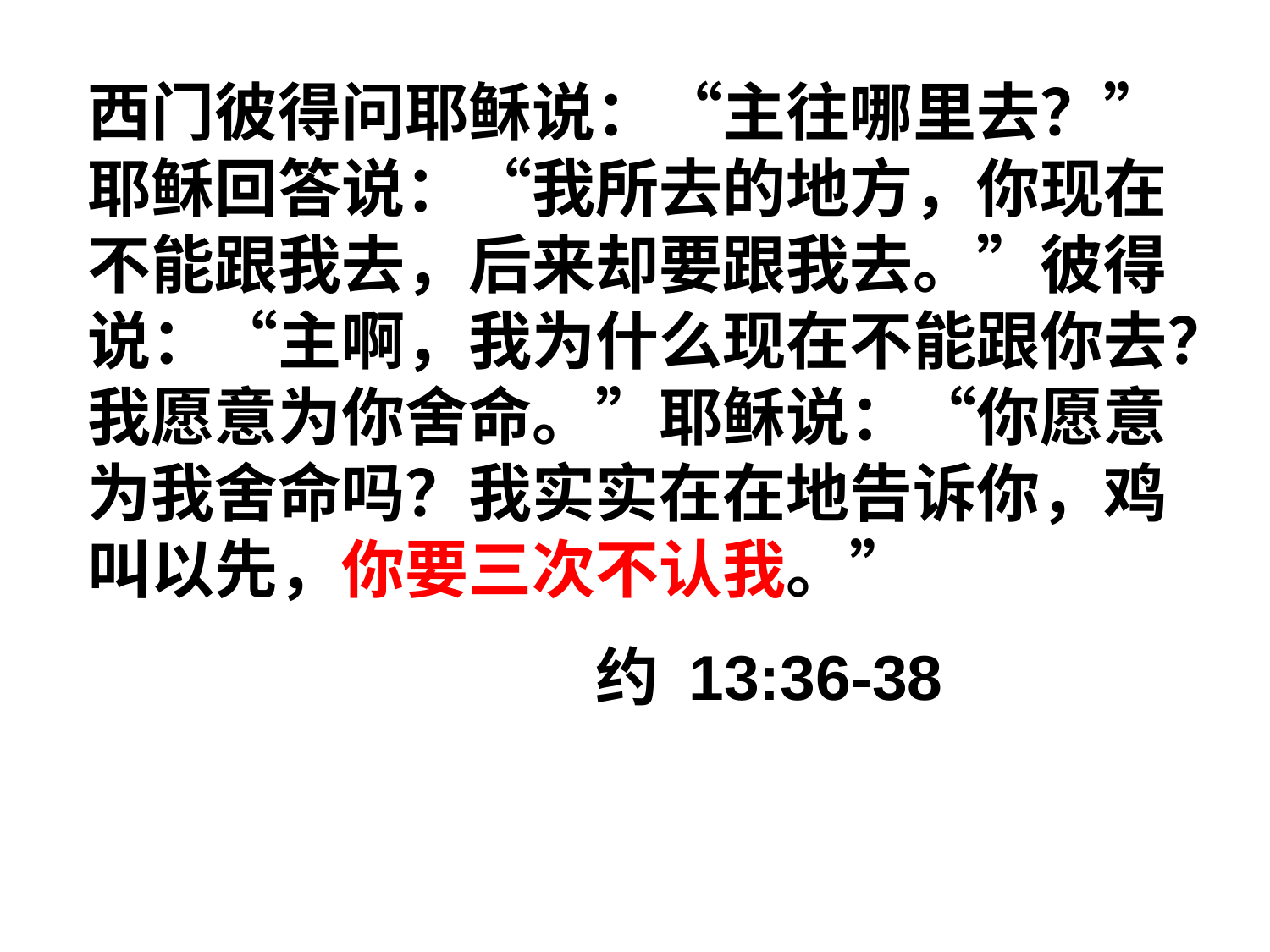

西门彼得问耶稣说：“主往哪里去？”耶稣回答说：“我所去的地方，你现在不能跟我去，后来却要跟我去。”彼得说：“主啊，我为什么现在不能跟你去？我愿意为你舍命。”耶稣说：“你愿意为我舍命吗？我实实在在地告诉你，鸡叫以先，你要三次不认我。”
				约 13:36-38